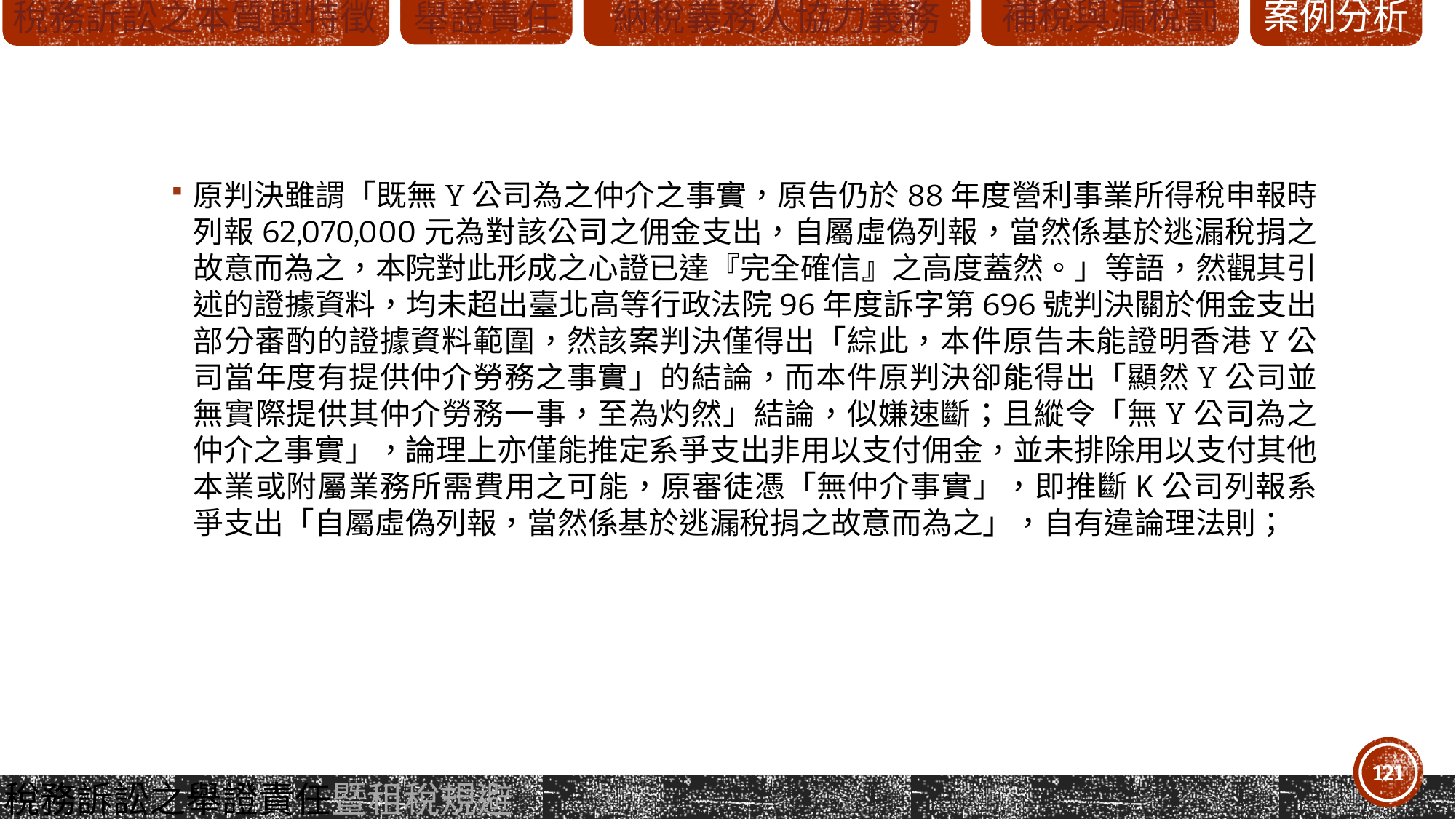

#
原判決雖謂「既無Y公司為之仲介之事實，原告仍於88年度營利事業所得稅申報時列報62,070,000元為對該公司之佣金支出，自屬虛偽列報，當然係基於逃漏稅捐之故意而為之，本院對此形成之心證已達『完全確信』之高度蓋然。」等語，然觀其引述的證據資料，均未超出臺北高等行政法院96年度訴字第696號判決關於佣金支出部分審酌的證據資料範圍，然該案判決僅得出「綜此，本件原告未能證明香港Y公司當年度有提供仲介勞務之事實」的結論，而本件原判決卻能得出「顯然Y公司並無實際提供其仲介勞務一事，至為灼然」結論，似嫌速斷；且縱令「無Y公司為之仲介之事實」，論理上亦僅能推定系爭支出非用以支付佣金，並未排除用以支付其他本業或附屬業務所需費用之可能，原審徒憑「無仲介事實」，即推斷K公司列報系爭支出「自屬虛偽列報，當然係基於逃漏稅捐之故意而為之」，自有違論理法則；
121